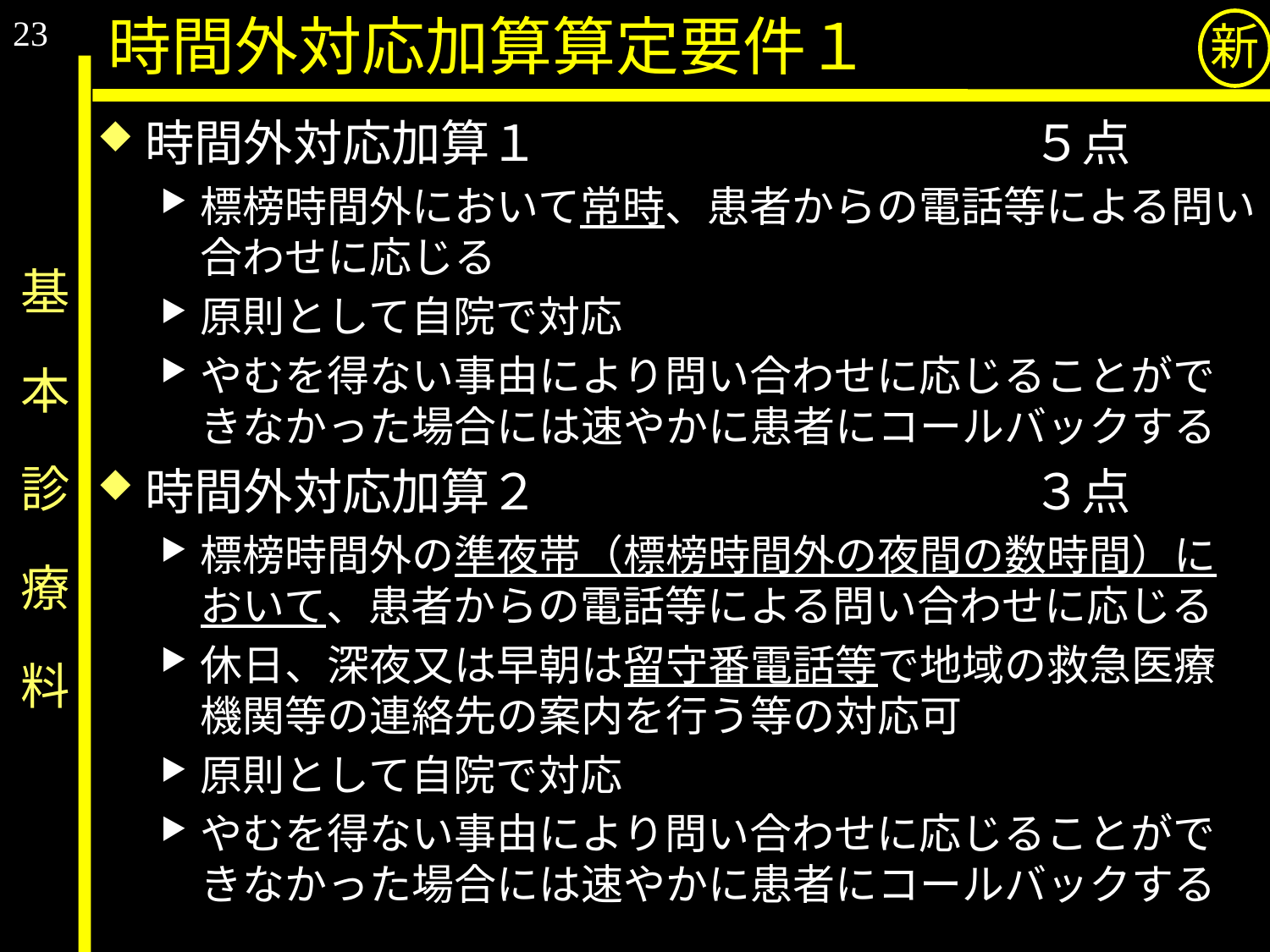

23
時間外対応加算算定要件１
新

時間外対応加算１　　　　　　　　　　５点
標榜時間外において常時、患者からの電話等による問い合わせに応じる
原則として自院で対応
やむを得ない事由により問い合わせに応じることができなかった場合には速やかに患者にコールバックする
時間外対応加算２　　　　　　　　　　３点
標榜時間外の準夜帯（標榜時間外の夜間の数時間）において、患者からの電話等による問い合わせに応じる
休日、深夜又は早朝は留守番電話等で地域の救急医療機関等の連絡先の案内を行う等の対応可
原則として自院で対応
やむを得ない事由により問い合わせに応じることができなかった場合には速やかに患者にコールバックする

# 基　本　診　療　料